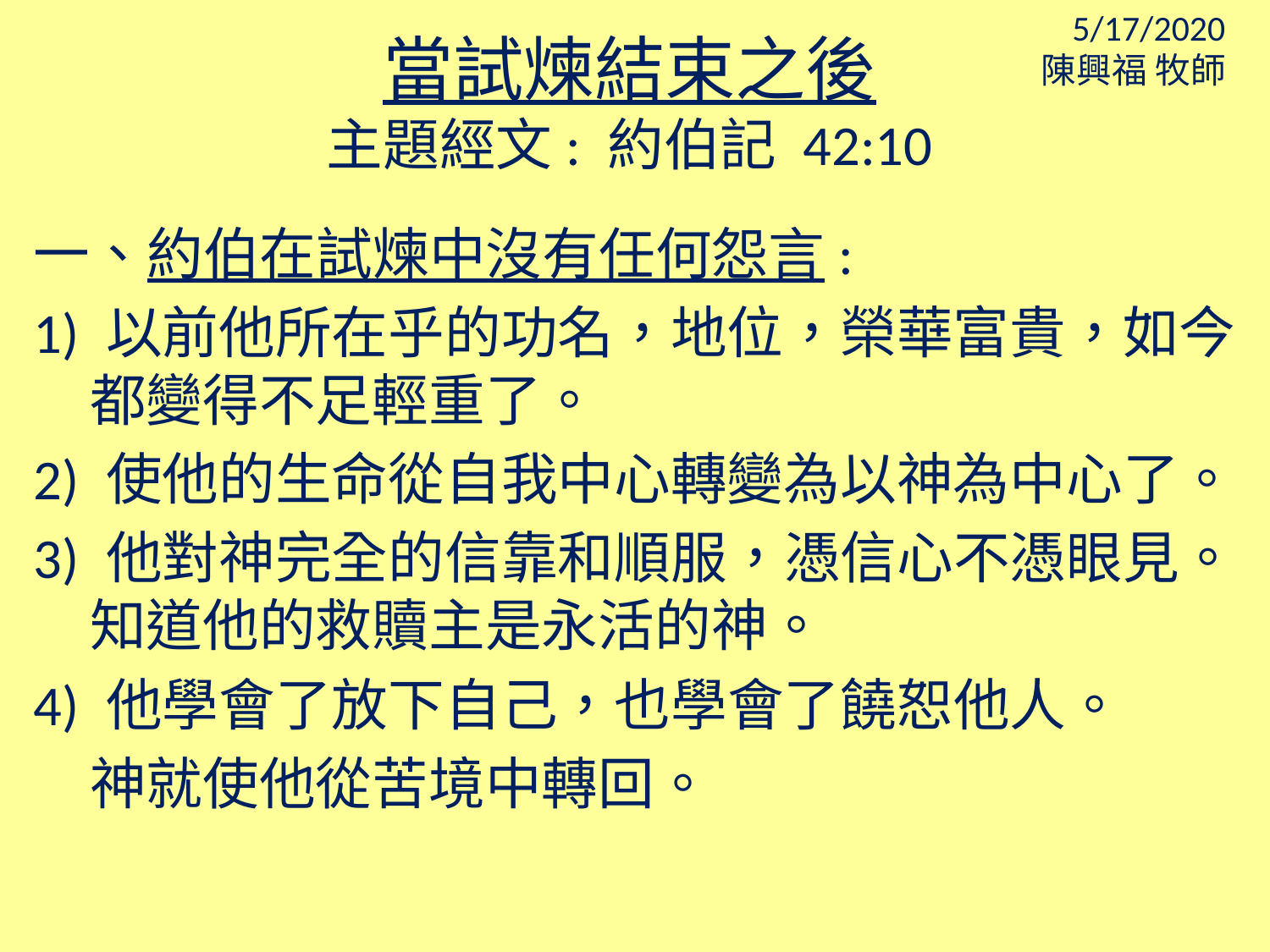

5/17/2020
陳興福 牧師
當試煉結束之後
主題經文: 約伯記 42:10
一、約伯在試煉中沒有任何怨言:
1) 以前他所在乎的功名，地位，榮華富貴，如今都變得不足輕重了。
2) 使他的生命從自我中心轉變為以神為中心了。
3) 他對神完全的信靠和順服，憑信心不憑眼見。知道他的救贖主是永活的神。
4) 他學會了放下自己，也學會了饒恕他人。
神就使他從苦境中轉回。